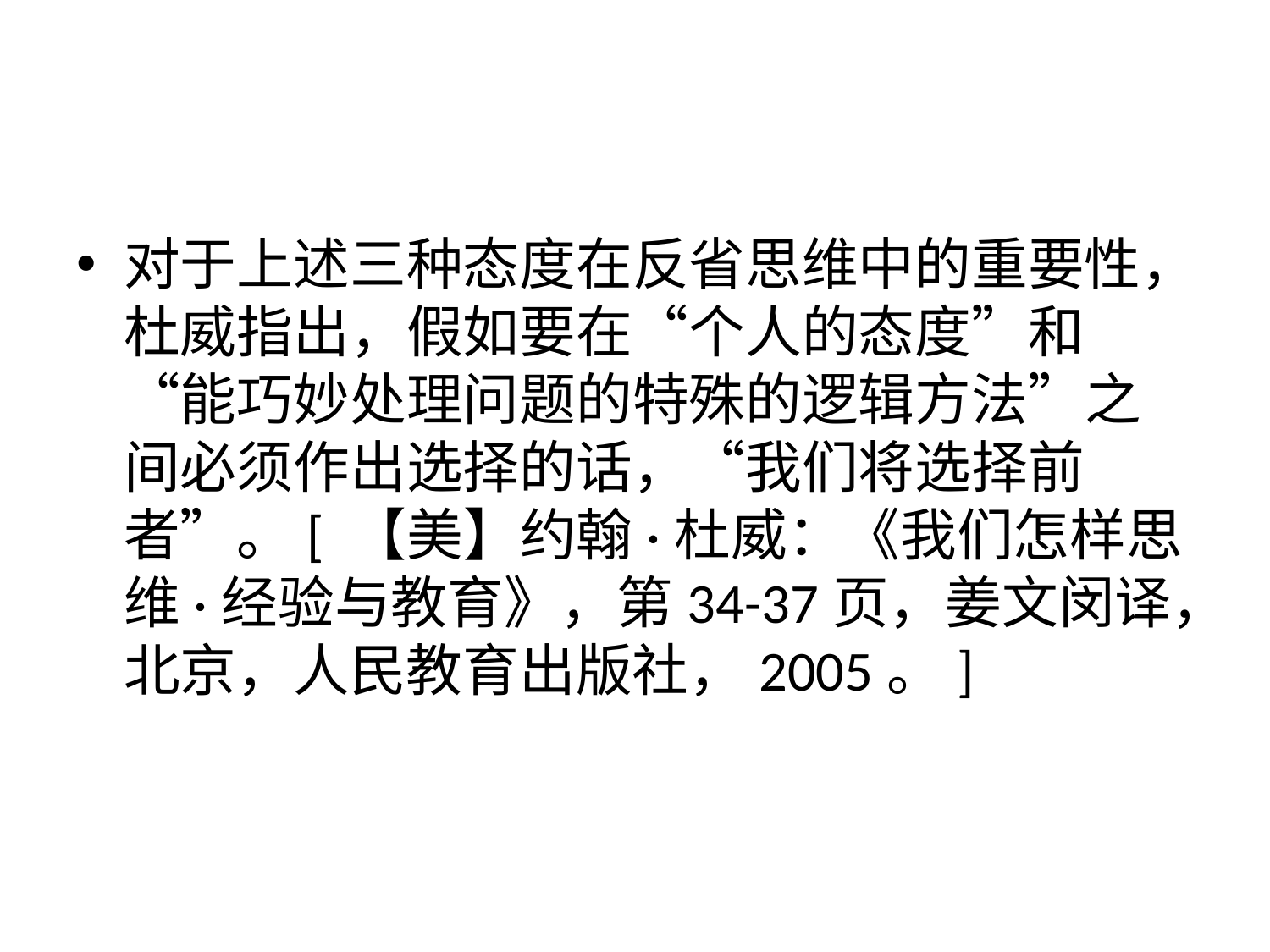

#
对于上述三种态度在反省思维中的重要性，杜威指出，假如要在“个人的态度”和“能巧妙处理问题的特殊的逻辑方法”之间必须作出选择的话，“我们将选择前者”。[ 【美】约翰·杜威：《我们怎样思维·经验与教育》，第34-37页，姜文闵译，北京，人民教育出版社，2005。]